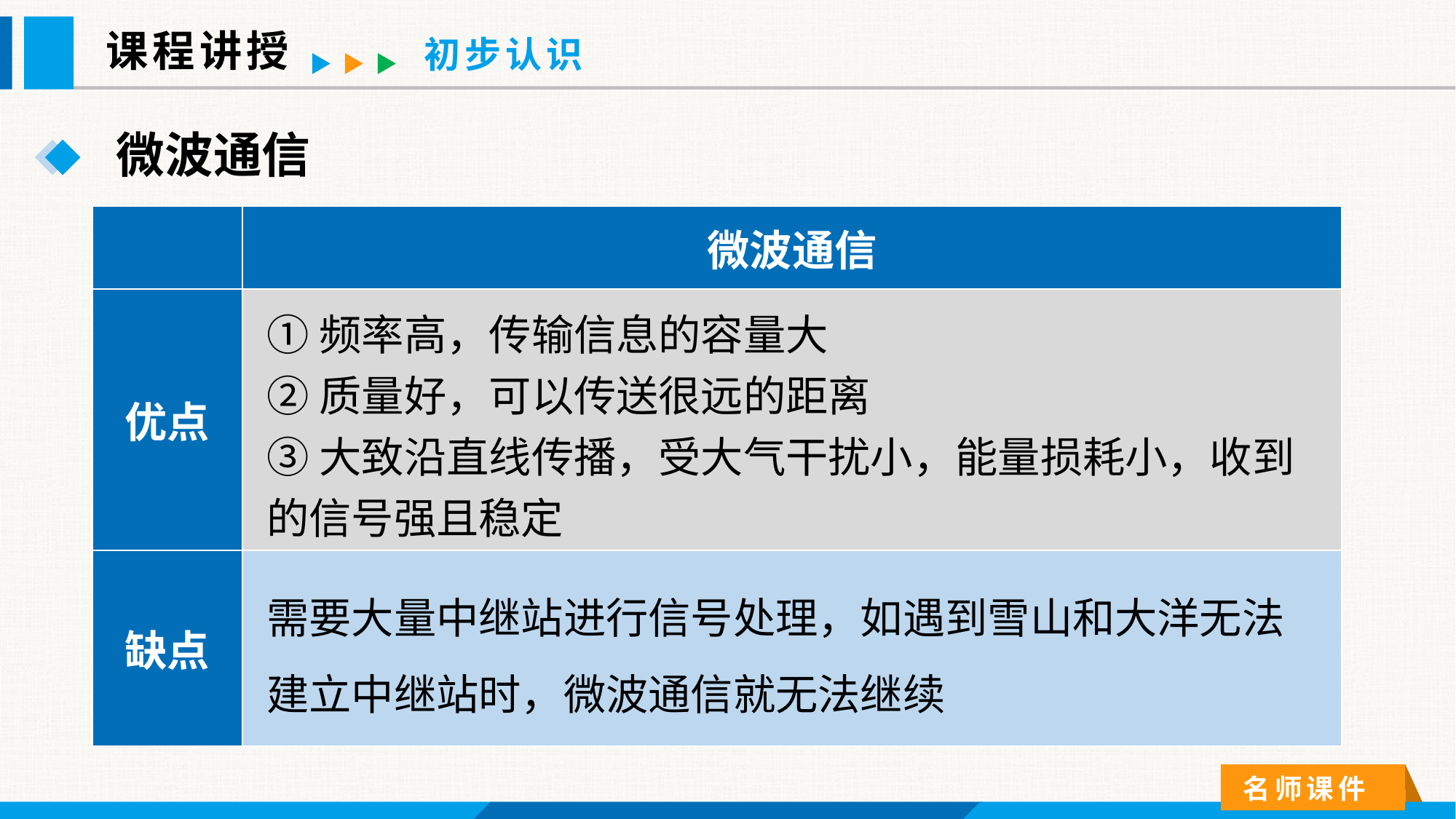

课程讲授
初步认识

微波通信

|  | 微波通信 |
| --- | --- |
| 优点 |  |
| 缺点 |  |
①频率高，传输信息的容量大
②质量好，可以传送很远的距离
③大致沿直线传播，受大气干扰小，能量损耗小，收到的信号强且稳定
需要大量中继站进行信号处理，如遇到雪山和大洋无法建立中继站时，微波通信就无法继续